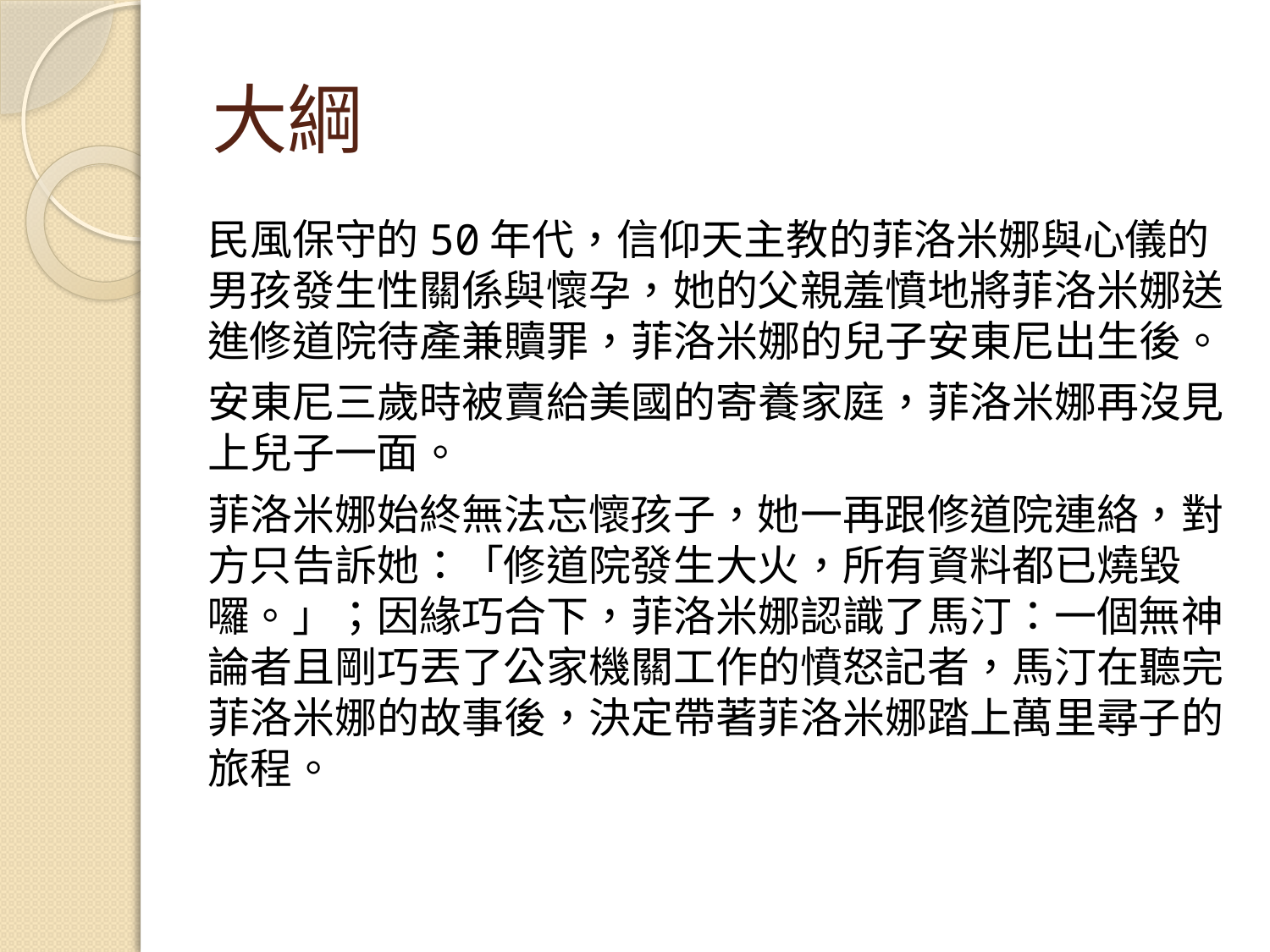

# 大綱
民風保守的50年代，信仰天主教的菲洛米娜與心儀的男孩發生性關係與懷孕，她的父親羞憤地將菲洛米娜送進修道院待產兼贖罪，菲洛米娜的兒子安東尼出生後。
安東尼三歲時被賣給美國的寄養家庭，菲洛米娜再沒見上兒子一面。
菲洛米娜始終無法忘懷孩子，她一再跟修道院連絡，對方只告訴她：「修道院發生大火，所有資料都已燒毀囉。」；因緣巧合下，菲洛米娜認識了馬汀：一個無神論者且剛巧丟了公家機關工作的憤怒記者，馬汀在聽完菲洛米娜的故事後，決定帶著菲洛米娜踏上萬里尋子的旅程。